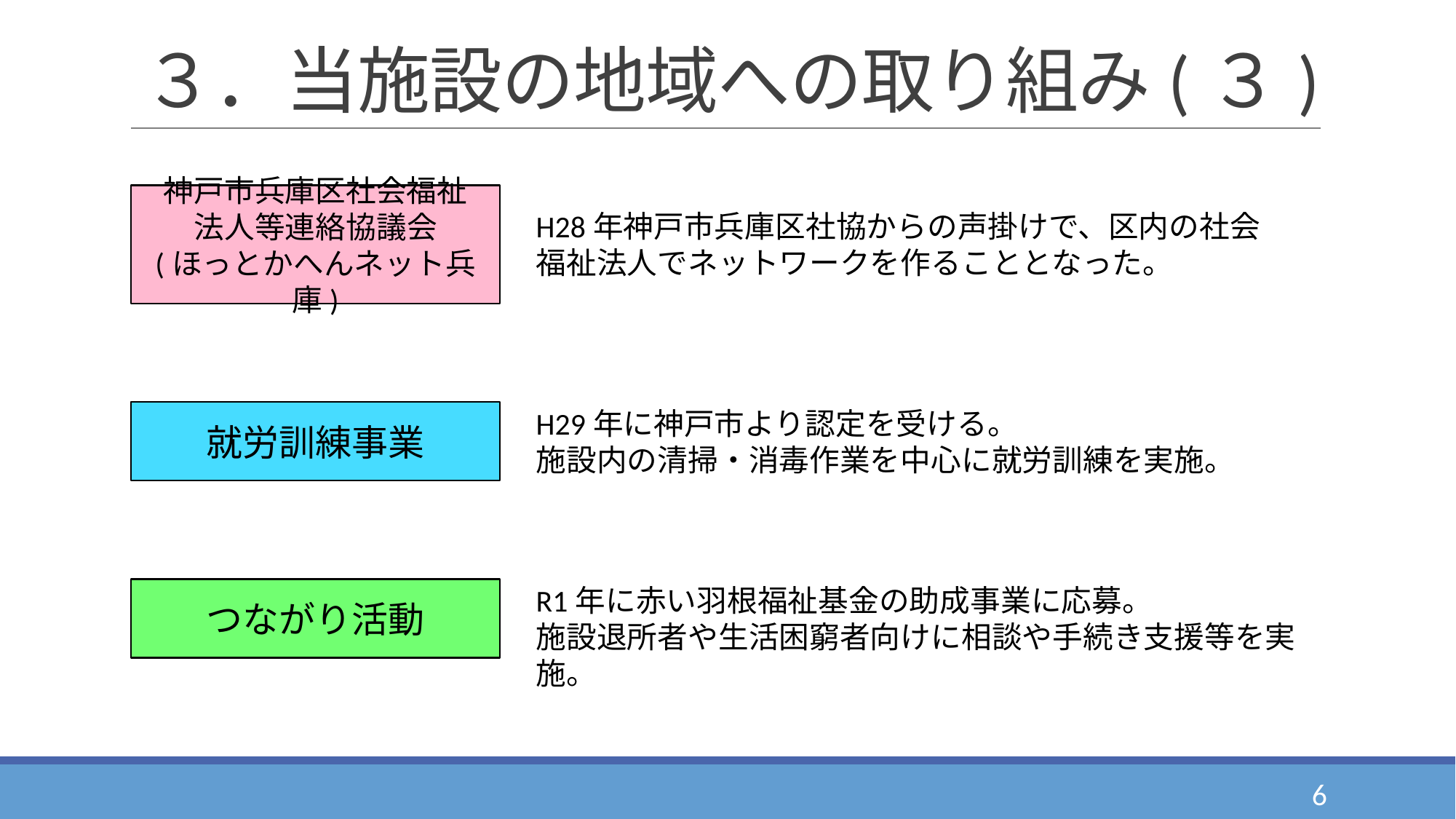

# ３．当施設の地域への取り組み(３)
神戸市兵庫区社会福祉
法人等連絡協議会
(ほっとかへんネット兵庫)
H28年神戸市兵庫区社協からの声掛けで、区内の社会福祉法人でネットワークを作ることとなった。
H29年に神戸市より認定を受ける。
施設内の清掃・消毒作業を中心に就労訓練を実施。
就労訓練事業
R1年に赤い羽根福祉基金の助成事業に応募。
施設退所者や生活困窮者向けに相談や手続き支援等を実施。
つながり活動
6